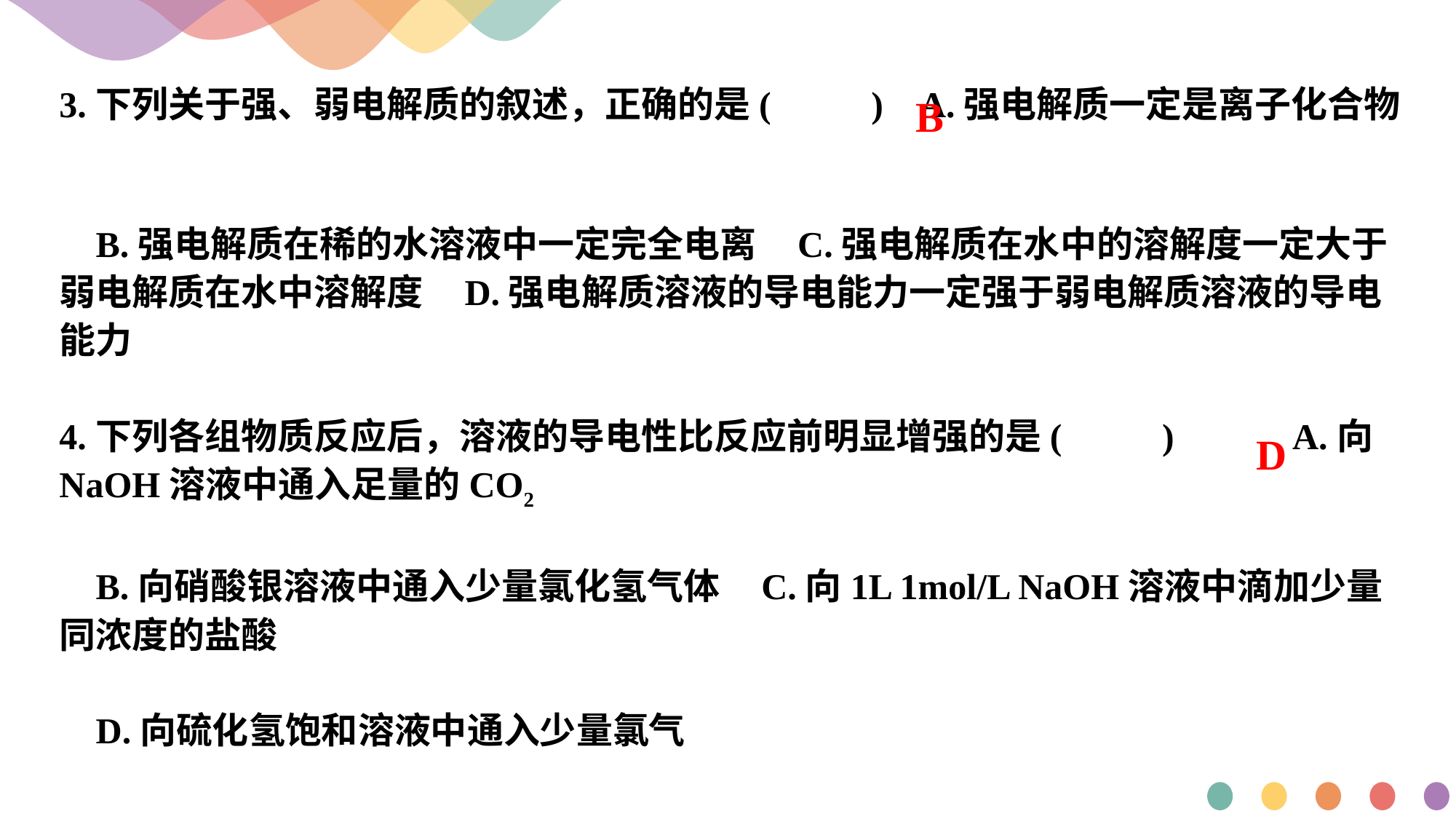

3.下列关于强、弱电解质的叙述，正确的是(           )    A.强电解质一定是离子化合物

    B.强电解质在稀的水溶液中一定完全电离    C.强电解质在水中的溶解度一定大于弱电解质在水中溶解度    D.强电解质溶液的导电能力一定强于弱电解质溶液的导电能力

4.下列各组物质反应后，溶液的导电性比反应前明显增强的是(           )             A.向NaOH溶液中通入足量的CO2

    B.向硝酸银溶液中通入少量氯化氢气体    C.向1L 1mol/L NaOH溶液中滴加少量同浓度的盐酸

    D.向硫化氢饱和溶液中通入少量氯气
B
D